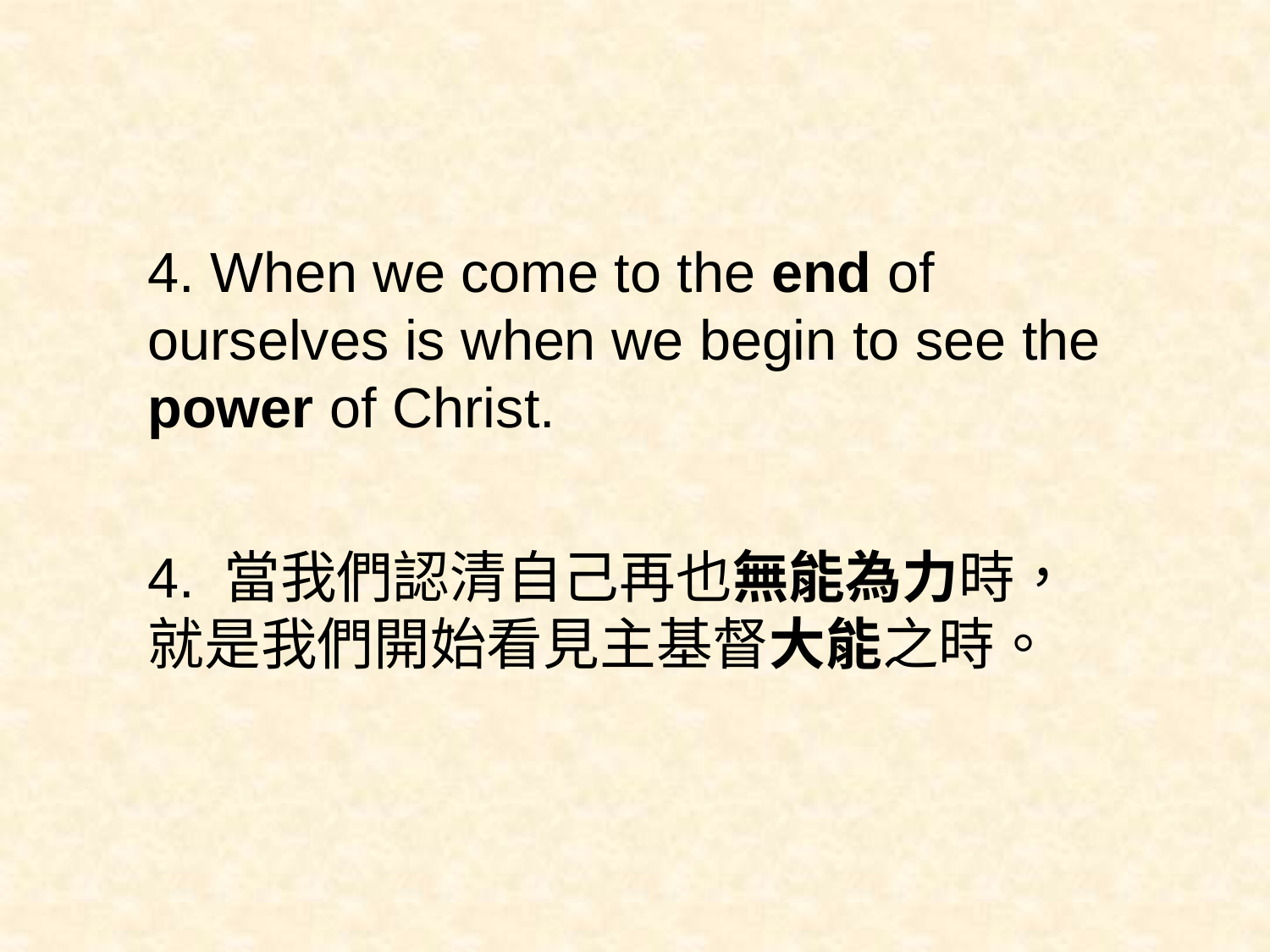

4. When we come to the end of ourselves is when we begin to see the power of Christ.

4. 當我們認清自己再也無能為力時，就是我們開始看見主基督大能之時。